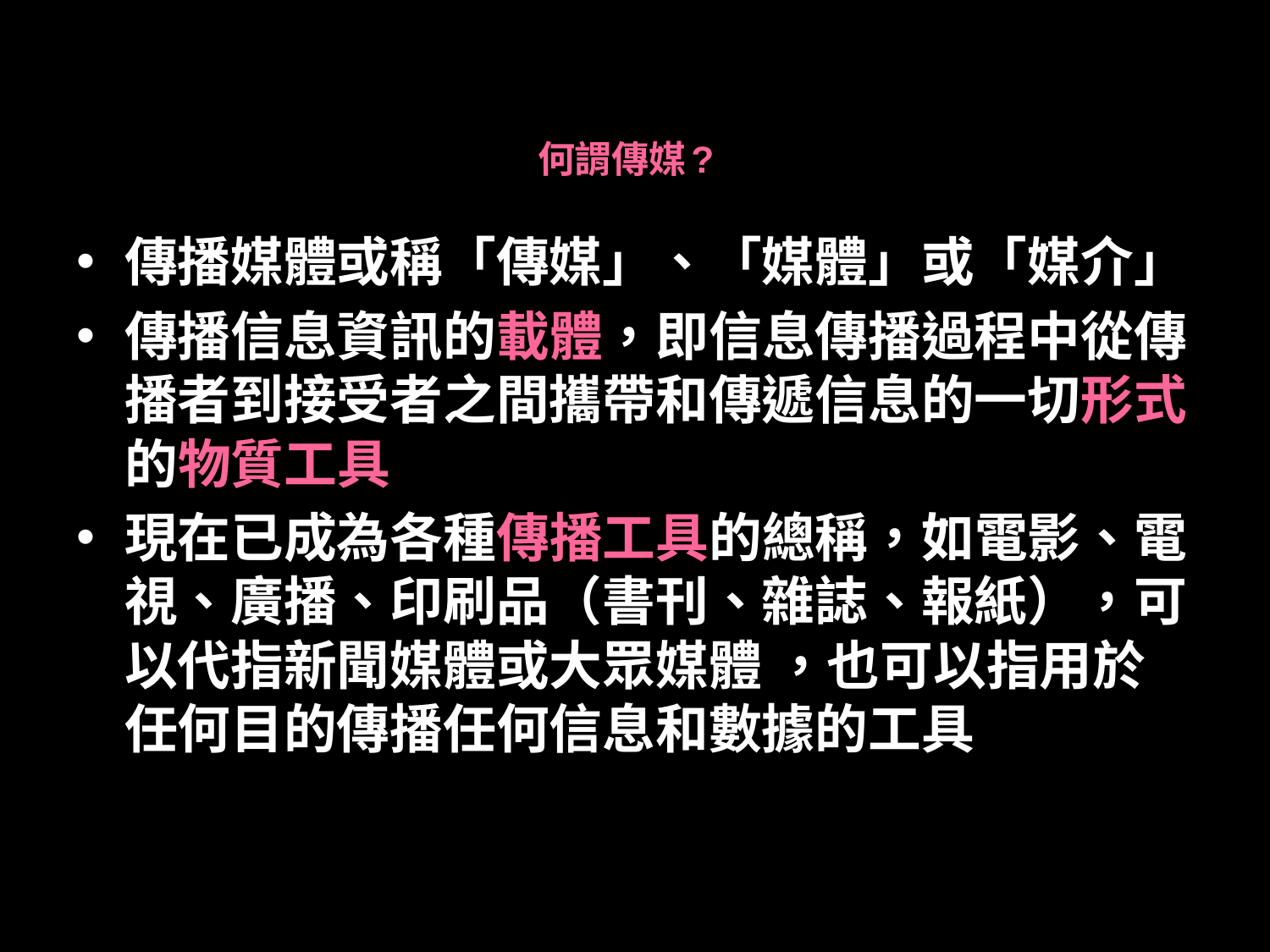

# 何謂傳媒?
傳播媒體或稱「傳媒」、「媒體」或「媒介」
傳播信息資訊的載體，即信息傳播過程中從傳播者到接受者之間攜帶和傳遞信息的一切形式的物質工具
現在已成為各種傳播工具的總稱，如電影、電視、廣播、印刷品（書刊、雜誌、報紙），可以代指新聞媒體或大眾媒體 ，也可以指用於任何目的傳播任何信息和數據的工具